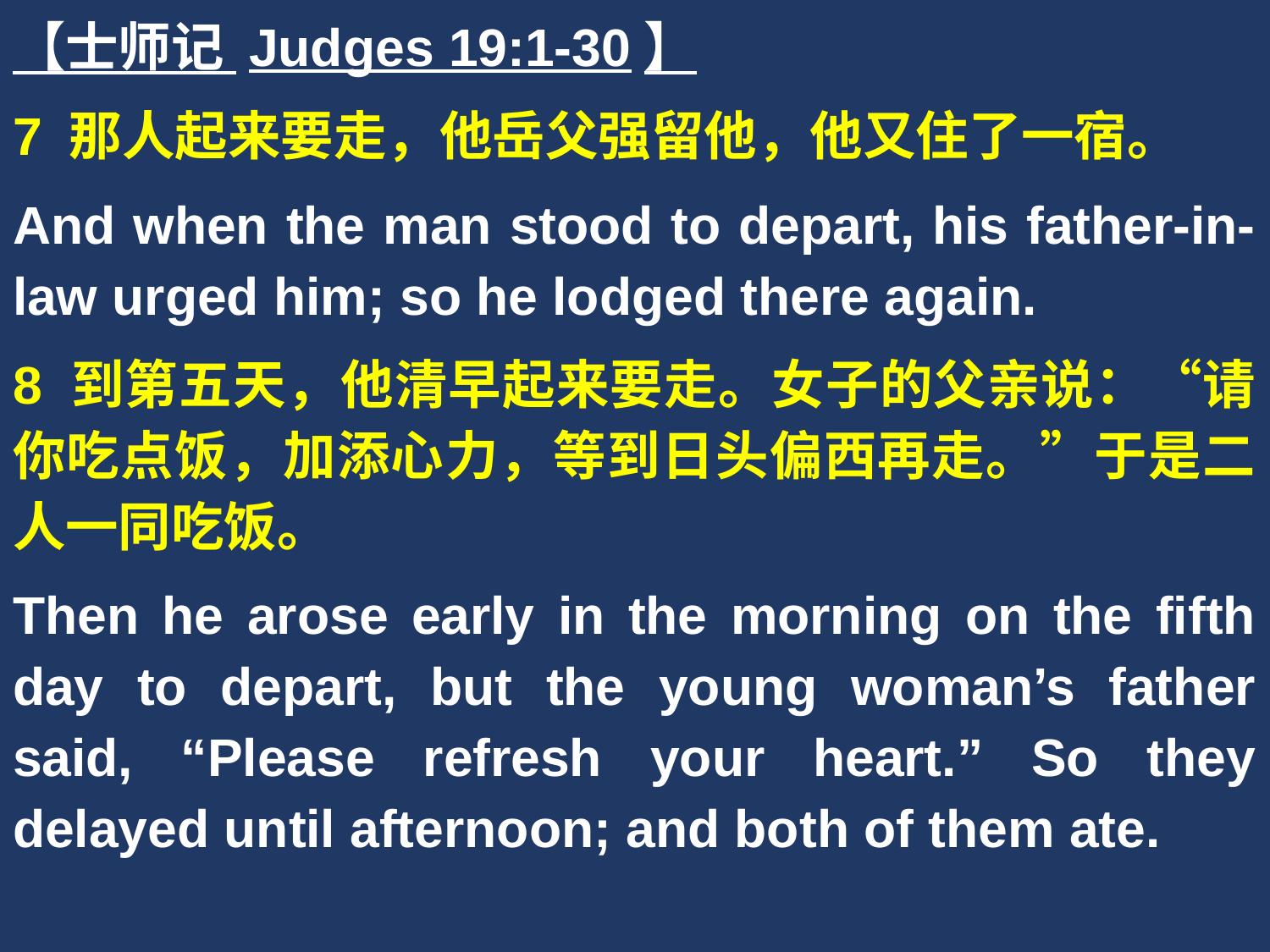

【士师记 Judges 19:1-30】
7 那人起来要走，他岳父强留他，他又住了一宿。
And when the man stood to depart, his father-in-law urged him; so he lodged there again.
8 到第五天，他清早起来要走。女子的父亲说：“请你吃点饭，加添心力，等到日头偏西再走。”于是二人一同吃饭。
Then he arose early in the morning on the fifth day to depart, but the young woman’s father said, “Please refresh your heart.” So they delayed until afternoon; and both of them ate.